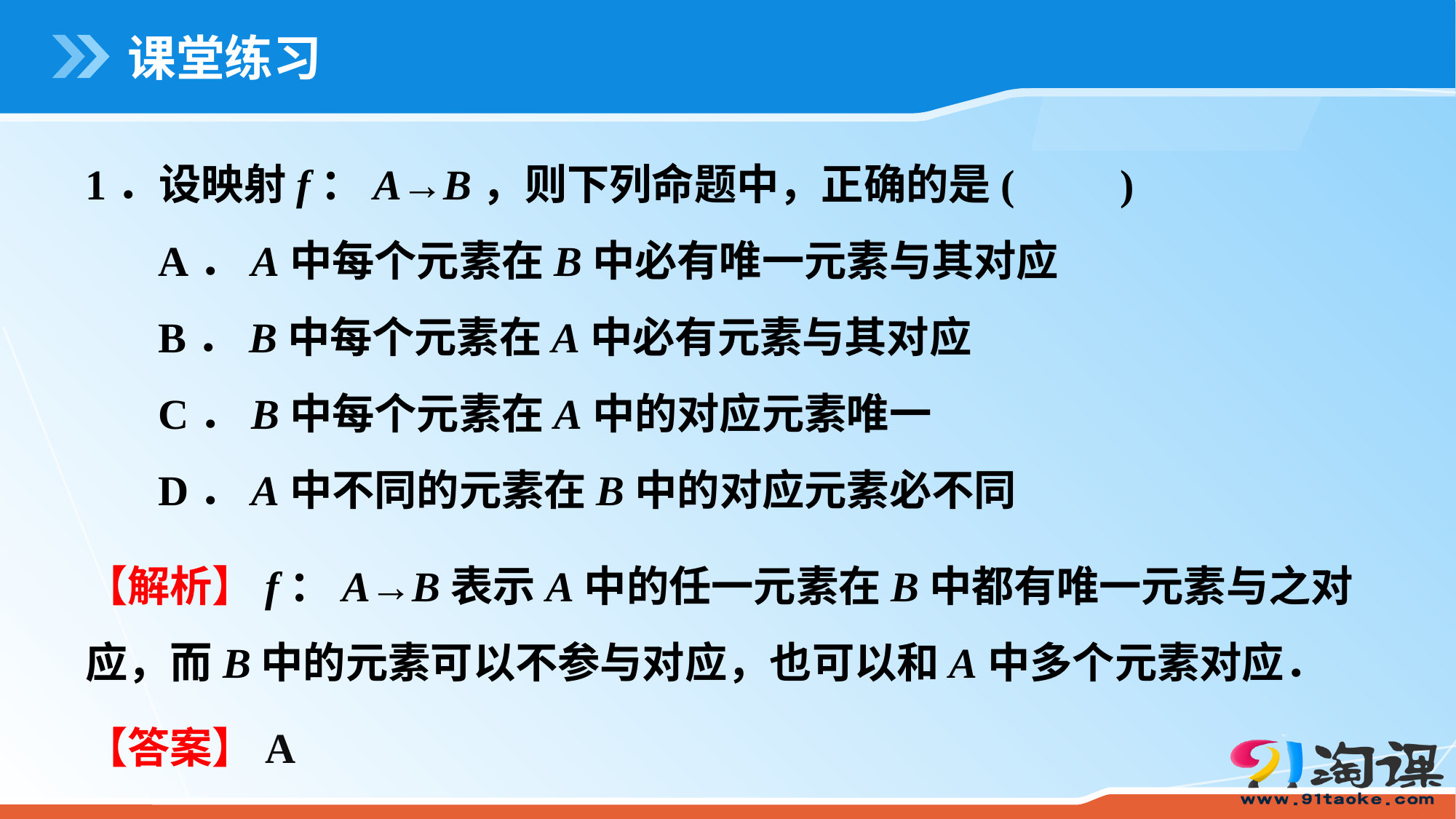

# 课堂练习
1．设映射f：A→B，则下列命题中，正确的是(　　)
A．A中每个元素在B中必有唯一元素与其对应
B．B中每个元素在A中必有元素与其对应
C．B中每个元素在A中的对应元素唯一
D．A中不同的元素在B中的对应元素必不同
【解析】f：A→B表示A中的任一元素在B中都有唯一元素与之对应，而B中的元素可以不参与对应，也可以和A中多个元素对应．
【答案】A